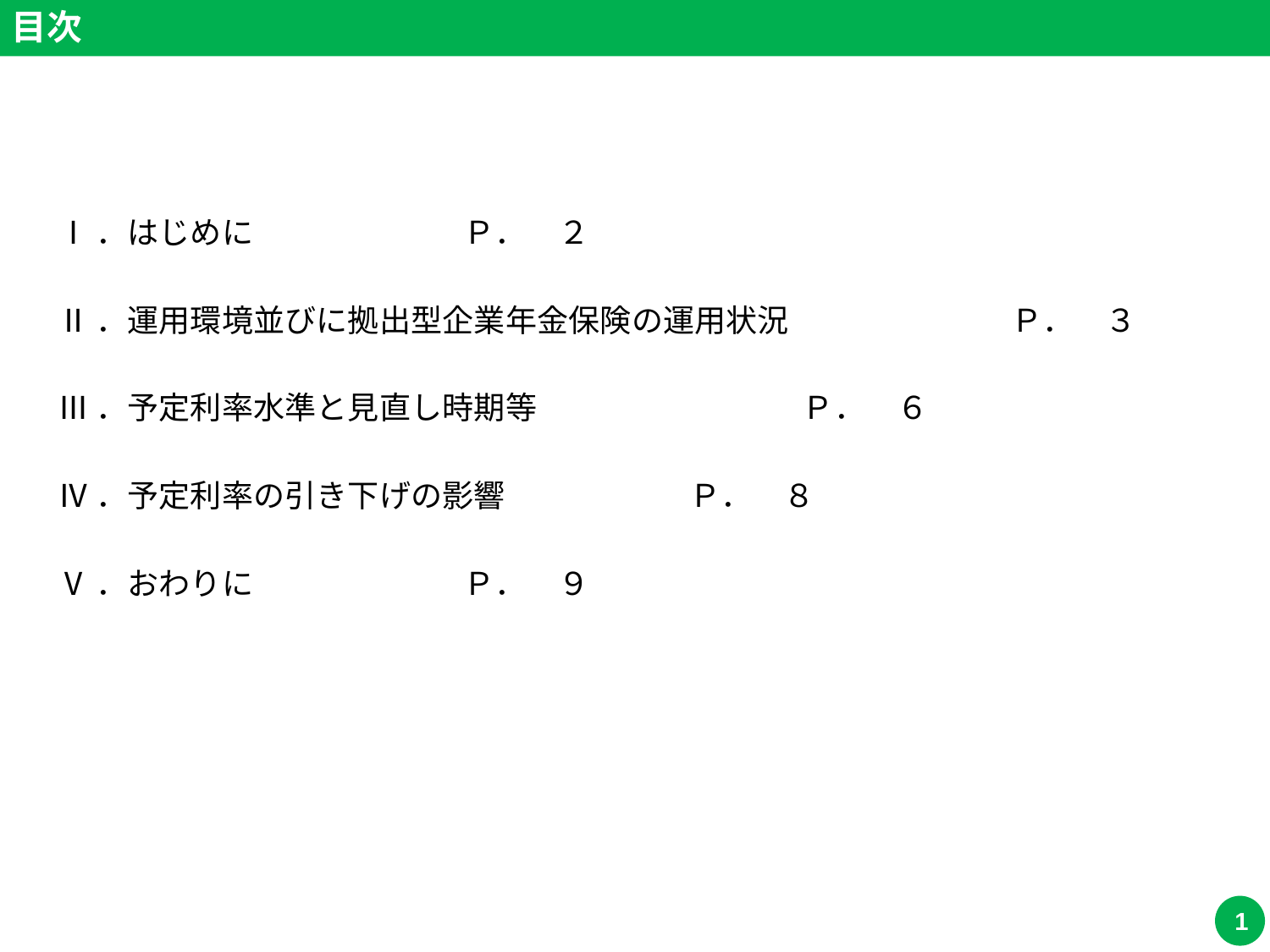

# 目次
Ⅰ．はじめに						　　　　　Ｐ．　２

Ⅱ．運用環境並びに拠出型企業年金保険の運用状況	 　　　　 Ｐ．　３

Ⅲ．予定利率水準と見直し時期等				　　　　　Ｐ．　６

Ⅳ．予定利率の引き下げの影響				　　　　　Ｐ．　８

Ⅴ．おわりに						　　　　　Ｐ．　９
1